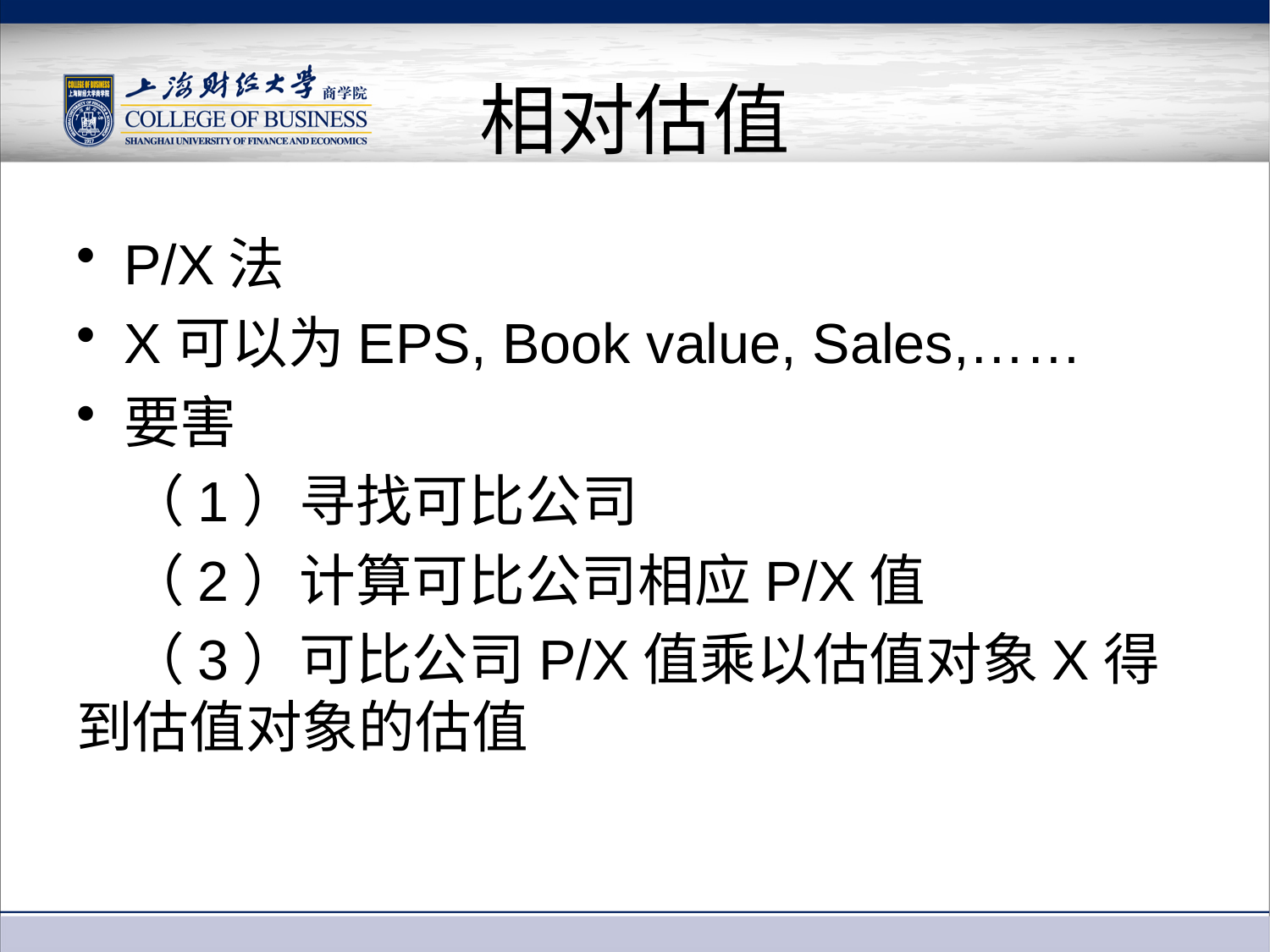

# 相对估值
P/X法
X可以为EPS, Book value, Sales,……
要害
   （1）寻找可比公司
   （2）计算可比公司相应P/X值
   （3）可比公司P/X值乘以估值对象X得到估值对象的估值